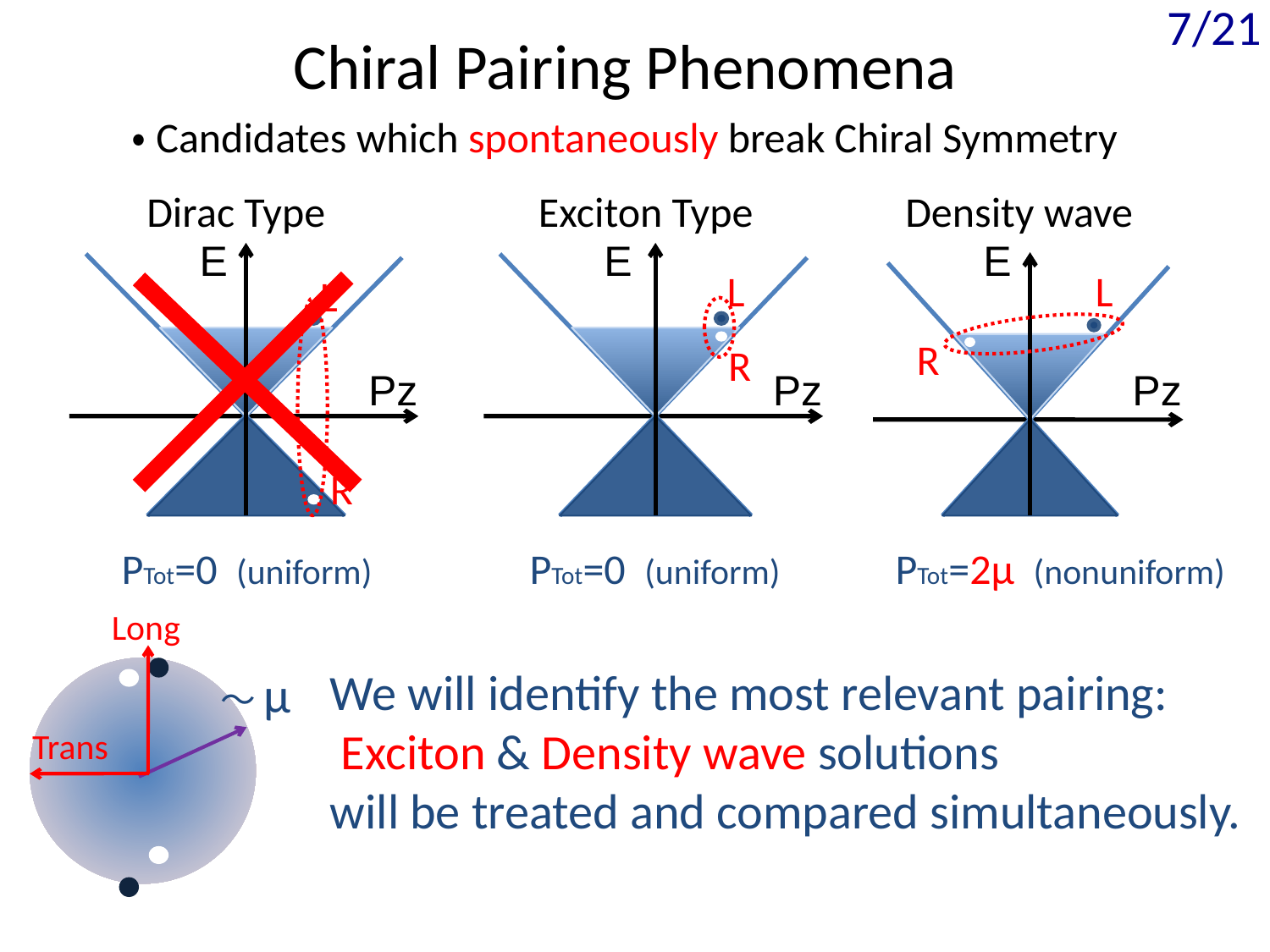

7/21
Chiral Pairing Phenomena
・Candidates which spontaneously break Chiral Symmetry
Dirac Type
Exciton Type
Density wave
E

Pz

E

Pz

L
L

R
R
PTot=0  (uniform)
PTot=2μ  (nonuniform)
E

Pz

L

R
PTot=0  (uniform)
Long
We will identify the most relevant pairing:
 Exciton & Density wave solutions
will be treated and compared simultaneously.
～μ

Trans